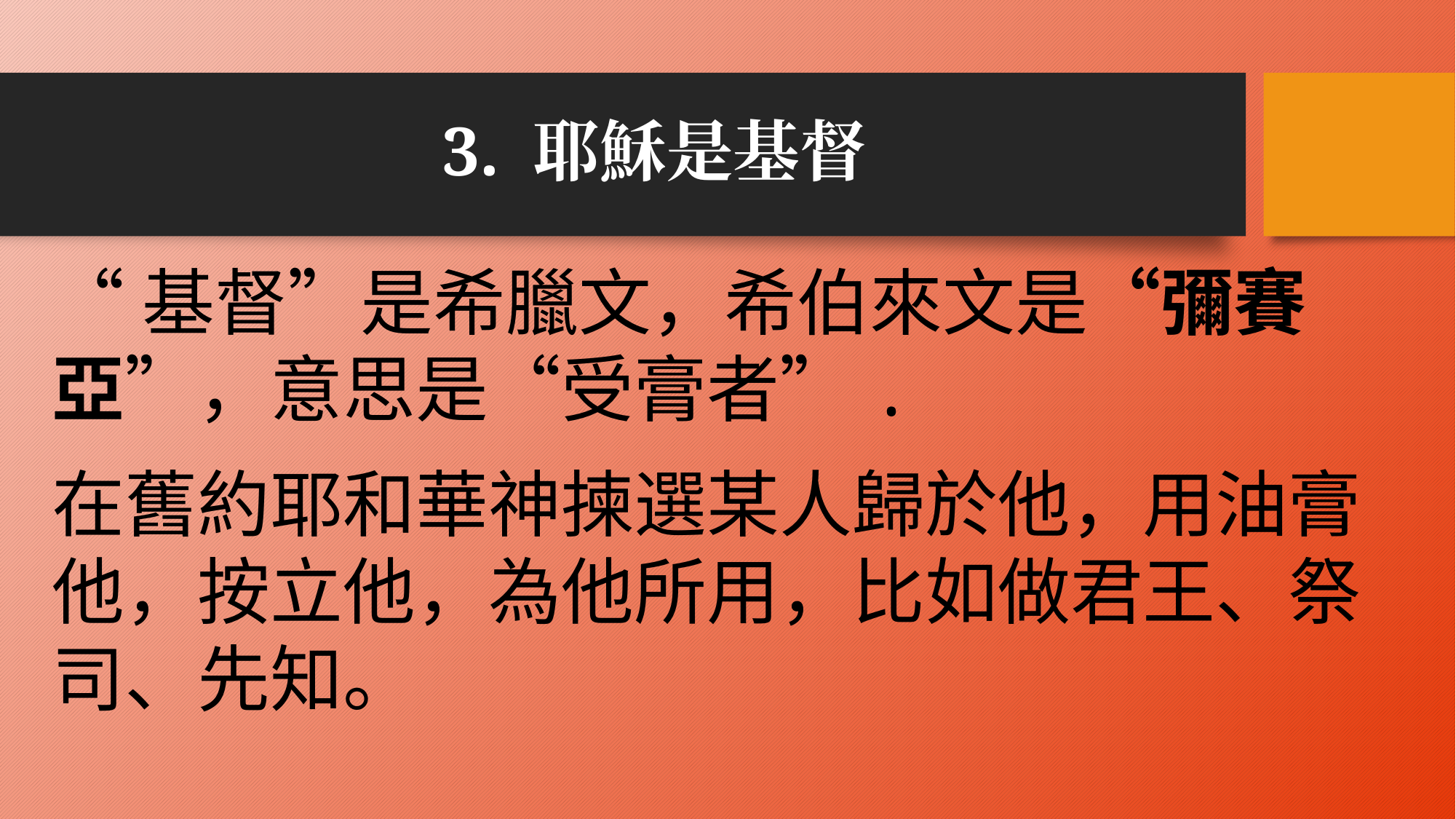

# 3. 耶穌是基督
“基督”是希臘文，希伯來文是“彌賽亞”，意思是“受膏者”.
在舊約耶和華神揀選某人歸於他，用油膏他，按立他，為他所用，比如做君王、祭司、先知。